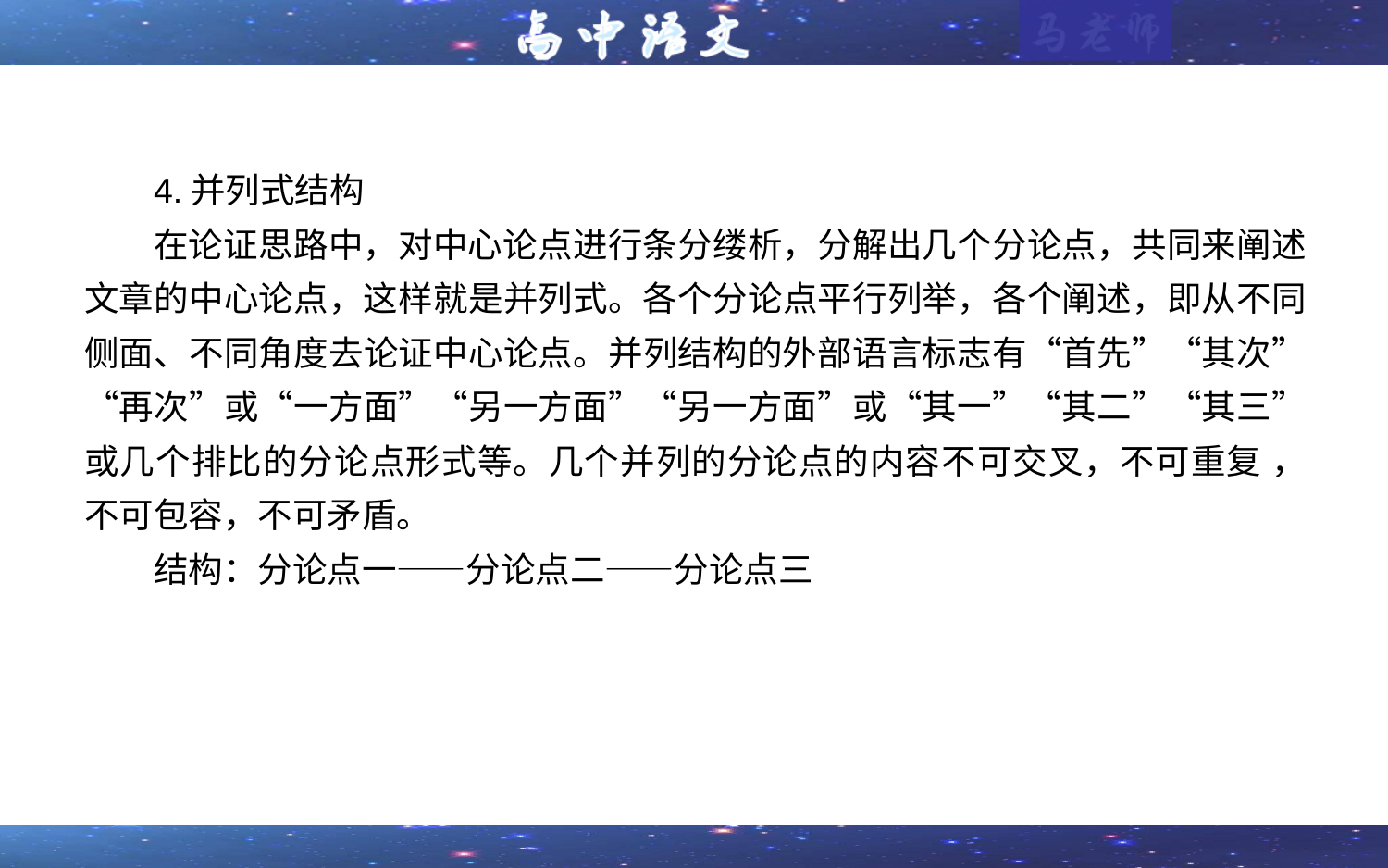

4.并列式结构
在论证思路中，对中心论点进行条分缕析，分解出几个分论点，共同来阐述文章的中心论点，这样就是并列式。各个分论点平行列举，各个阐述，即从不同侧面、不同角度去论证中心论点。并列结构的外部语言标志有“首先”“其次”“再次”或“一方面”“另一方面”“另一方面”或“其一”“其二”“其三”或几个排比的分论点形式等。几个并列的分论点的内容不可交叉，不可重复 ，不可包容，不可矛盾。
结构：分论点一——分论点二——分论点三